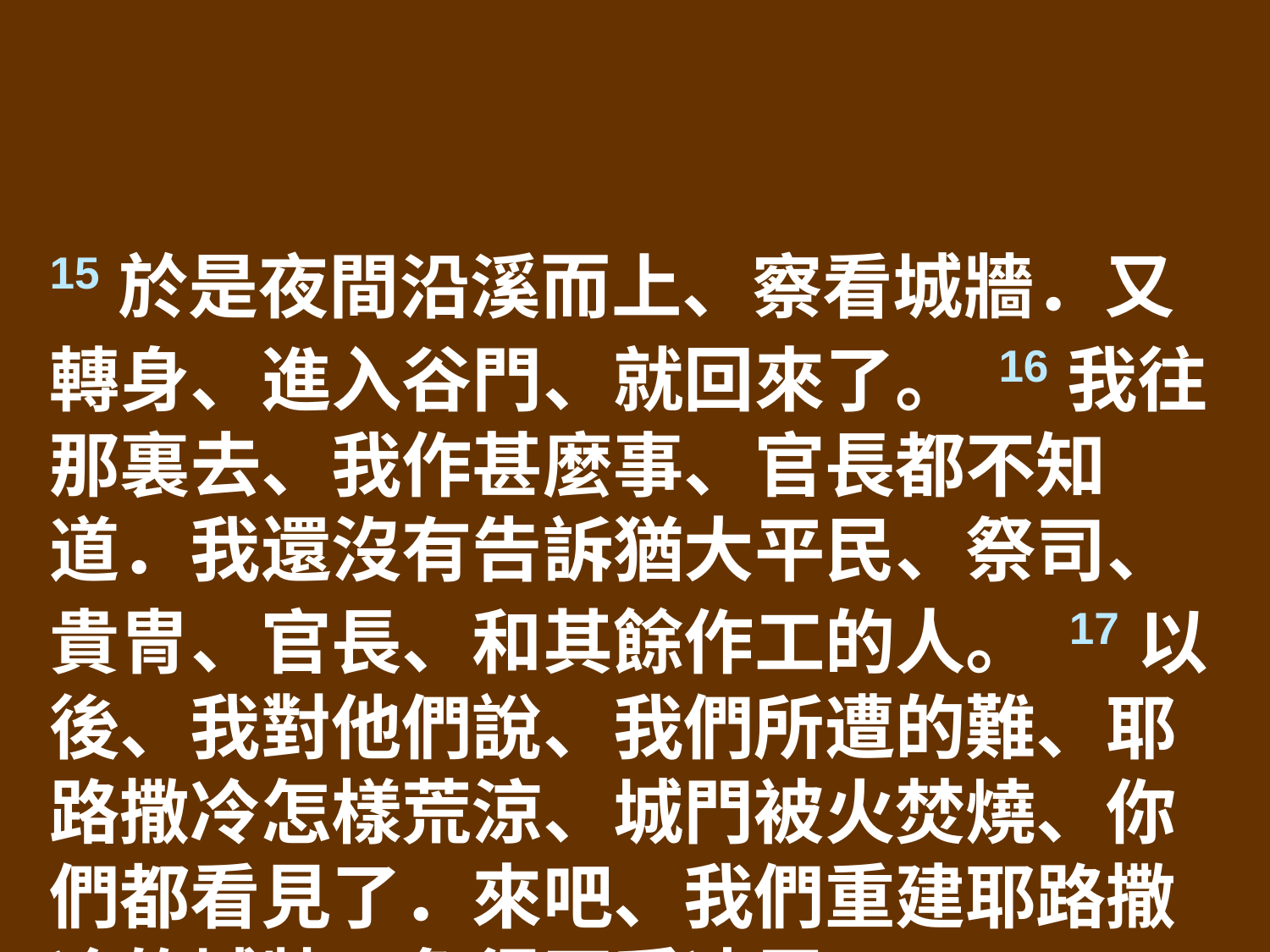

15於是夜間沿溪而上、察看城牆．又轉身、進入谷門、就回來了。 16我往那裏去、我作甚麼事、官長都不知道．我還沒有告訴猶大平民、祭司、貴冑、官長、和其餘作工的人。 17以後、我對他們說、我們所遭的難、耶路撒冷怎樣荒涼、城門被火焚燒、你們都看見了．來吧、我們重建耶路撒冷的城牆、免得再受凌辱。